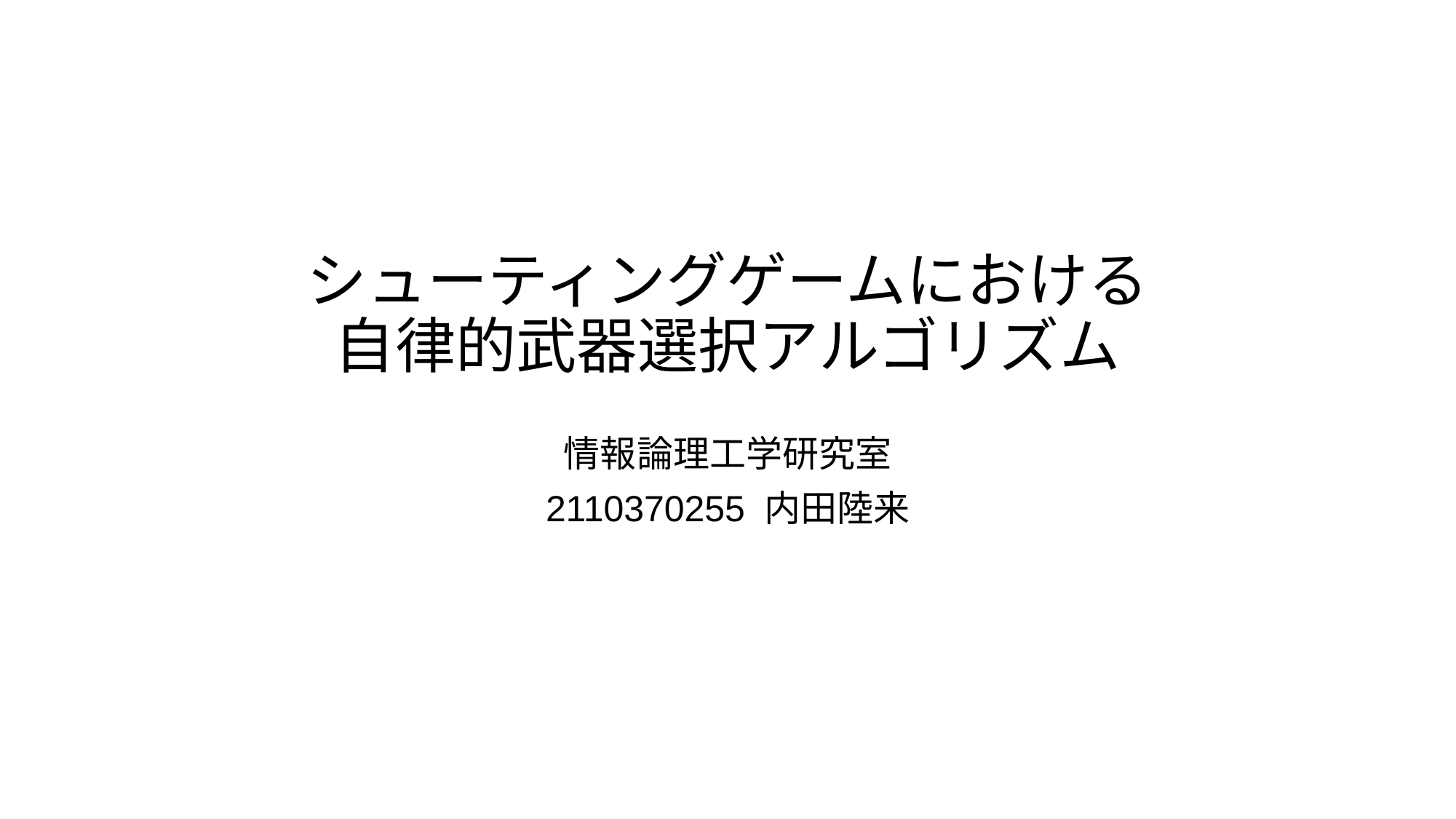

# シューティングゲームにおける 自律的武器選択アルゴリズム
情報論理工学研究室
2110370255 内田陸来